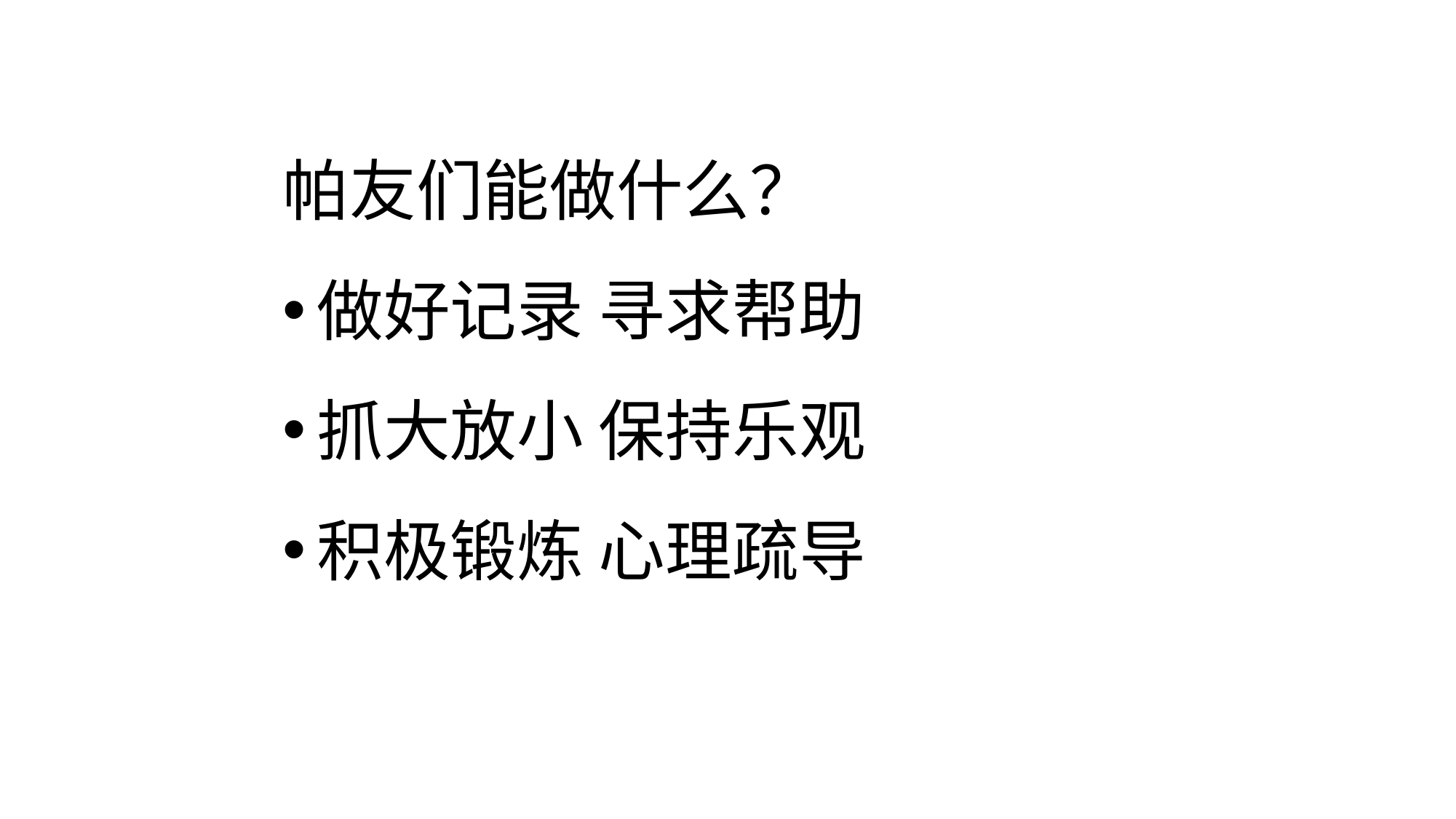

帕友们能做什么？
做好记录 寻求帮助
抓大放小 保持乐观
积极锻炼 心理疏导